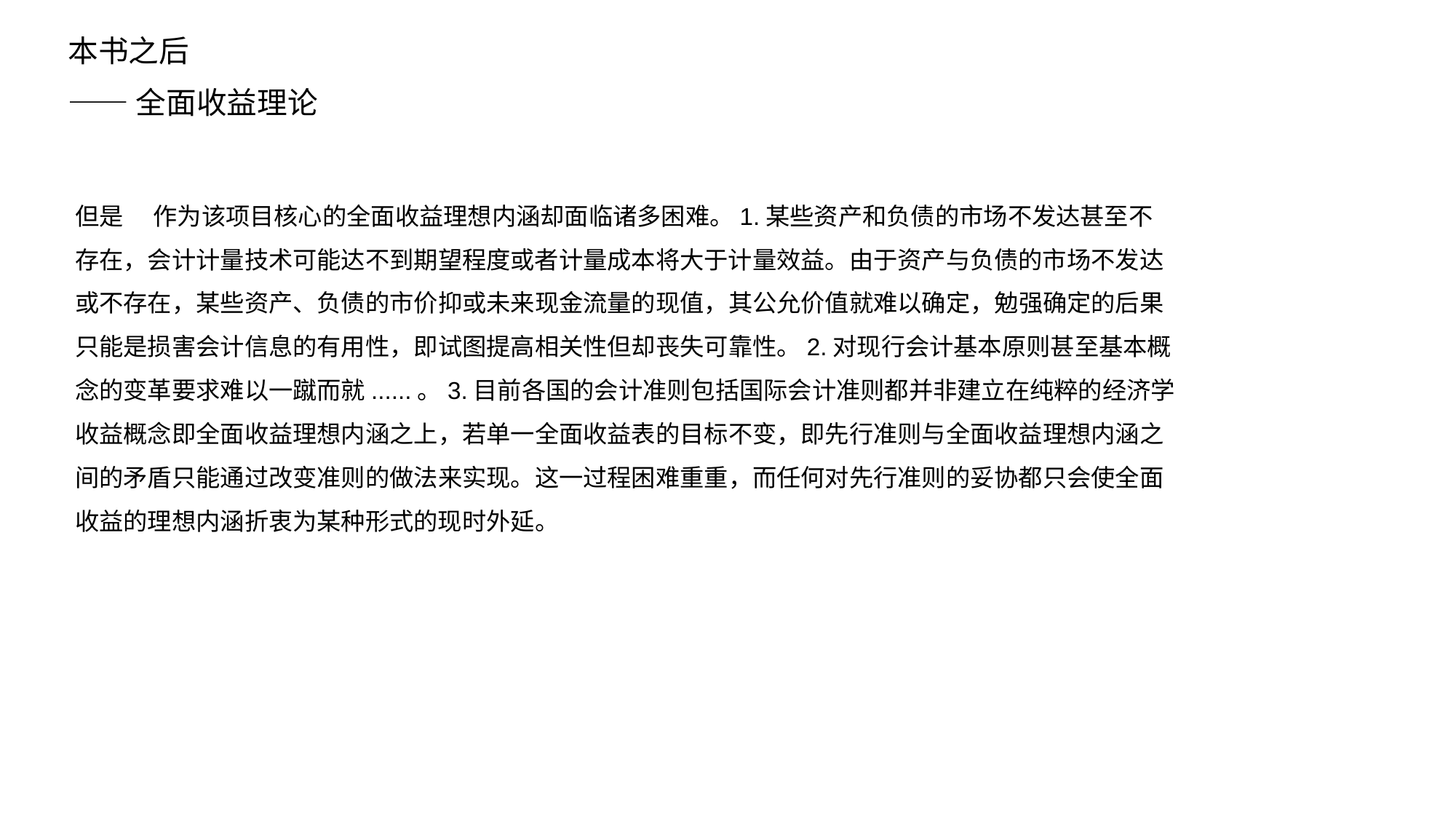

本书之后
——全面收益理论
但是作为该项目核心的全面收益理想内涵却面临诸多困难。1.某些资产和负债的市场不发达甚至不存在，会计计量技术可能达不到期望程度或者计量成本将大于计量效益。由于资产与负债的市场不发达或不存在，某些资产、负债的市价抑或未来现金流量的现值，其公允价值就难以确定，勉强确定的后果只能是损害会计信息的有用性，即试图提高相关性但却丧失可靠性。2.对现行会计基本原则甚至基本概念的变革要求难以一蹴而就......。3.目前各国的会计准则包括国际会计准则都并非建立在纯粹的经济学收益概念即全面收益理想内涵之上，若单一全面收益表的目标不变，即先行准则与全面收益理想内涵之间的矛盾只能通过改变准则的做法来实现。这一过程困难重重，而任何对先行准则的妥协都只会使全面收益的理想内涵折衷为某种形式的现时外延。